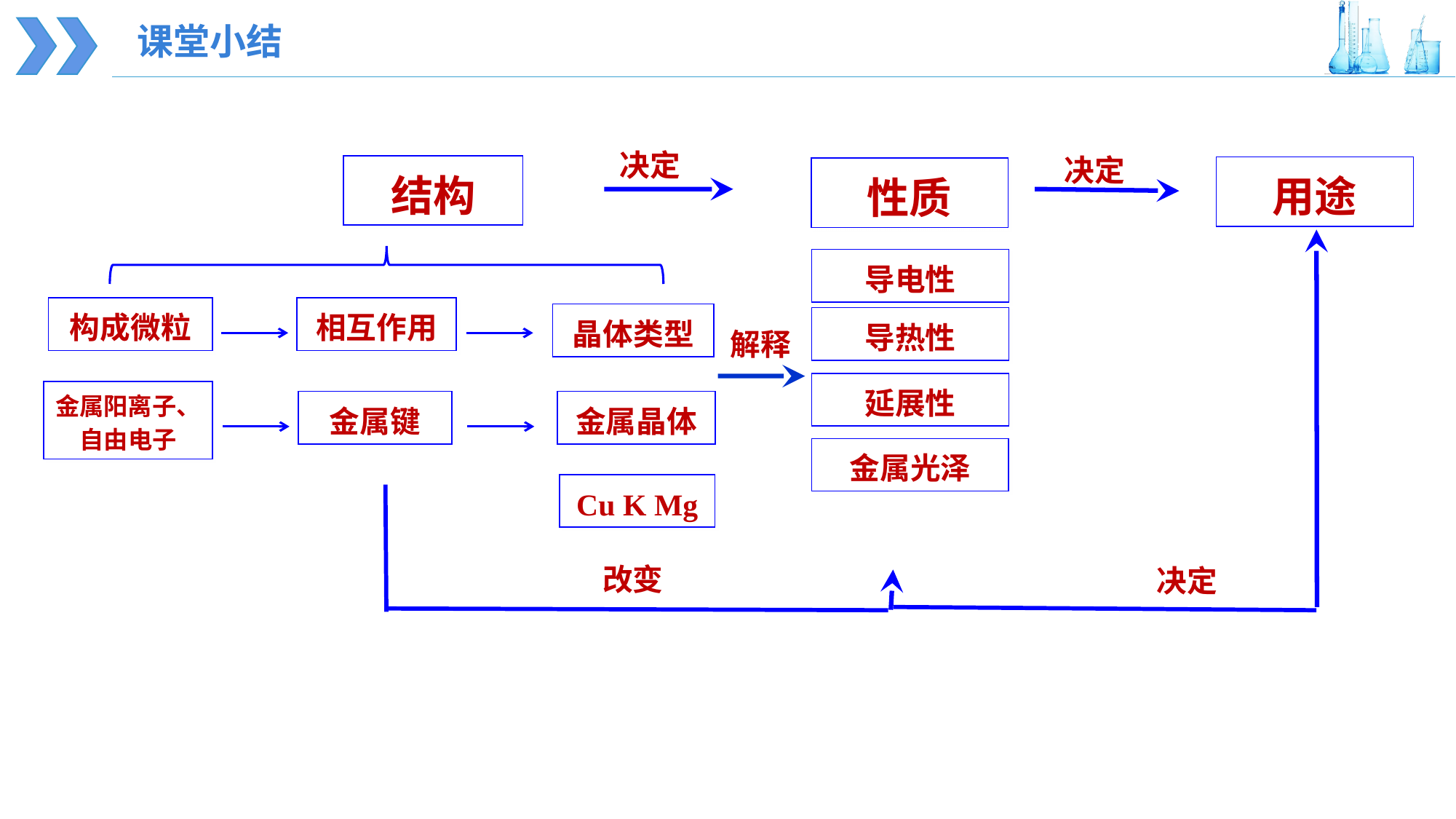

课堂小结
决定
用途

改变
决定
结构
性质

导电性
构成微粒
相互作用
解释
晶体类型
导热性

延展性

金属阳离子、自由电子
金属键
金属晶体

金属光泽
Cu K Mg
决定